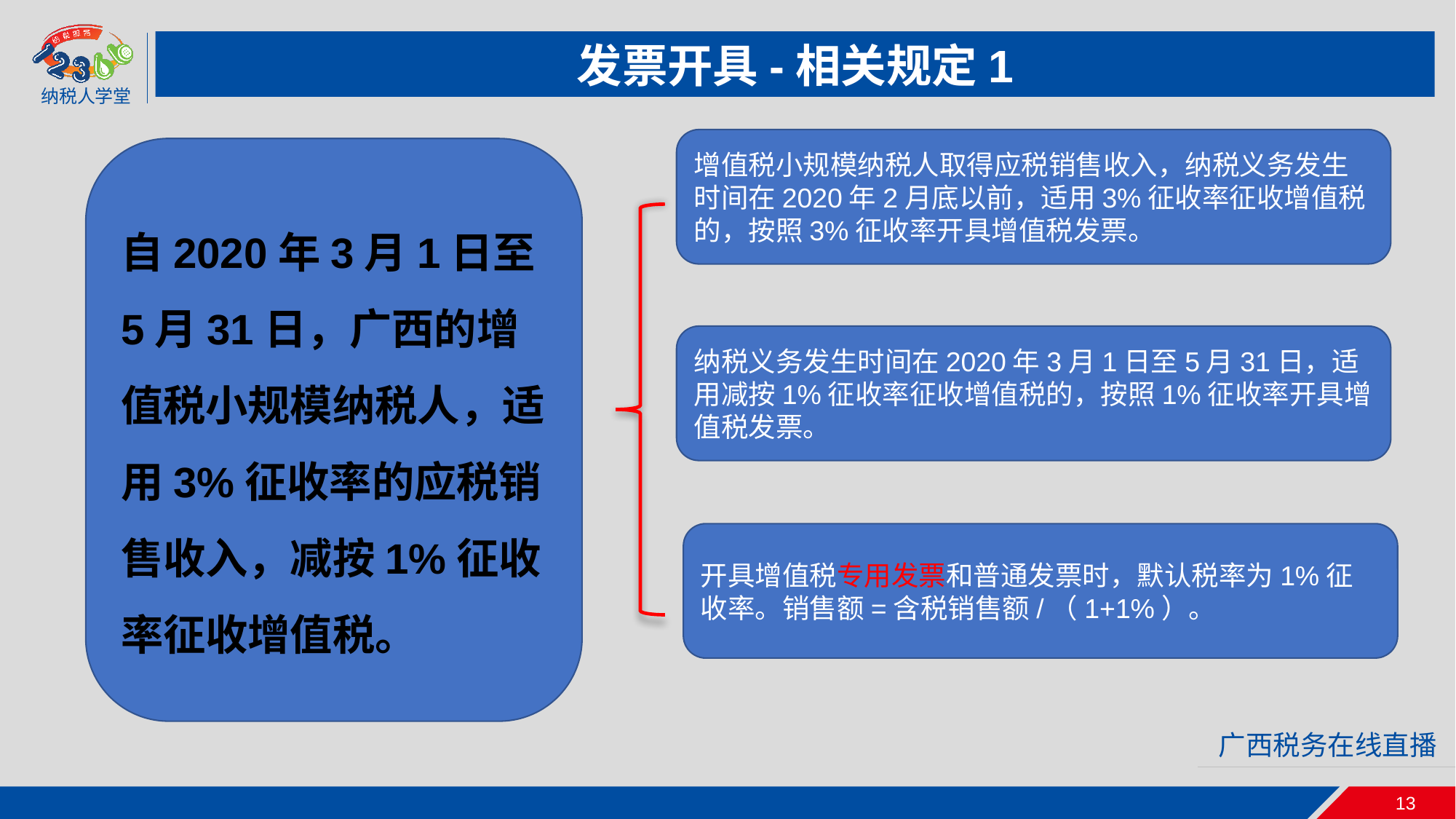

发票开具-相关规定1
增值税小规模纳税人取得应税销售收入，纳税义务发生时间在2020年2月底以前，适用3%征收率征收增值税的，按照3%征收率开具增值税发票。
自2020年3月1日至5月31日，广西的增值税小规模纳税人，适用3%征收率的应税销售收入，减按1%征收率征收增值税。

纳税义务发生时间在2020年3月1日至5月31日，适用减按1%征收率征收增值税的，按照1%征收率开具增值税发票。
开具增值税专用发票和普通发票时，默认税率为1%征收率。销售额=含税销售额/（1+1%）。
13